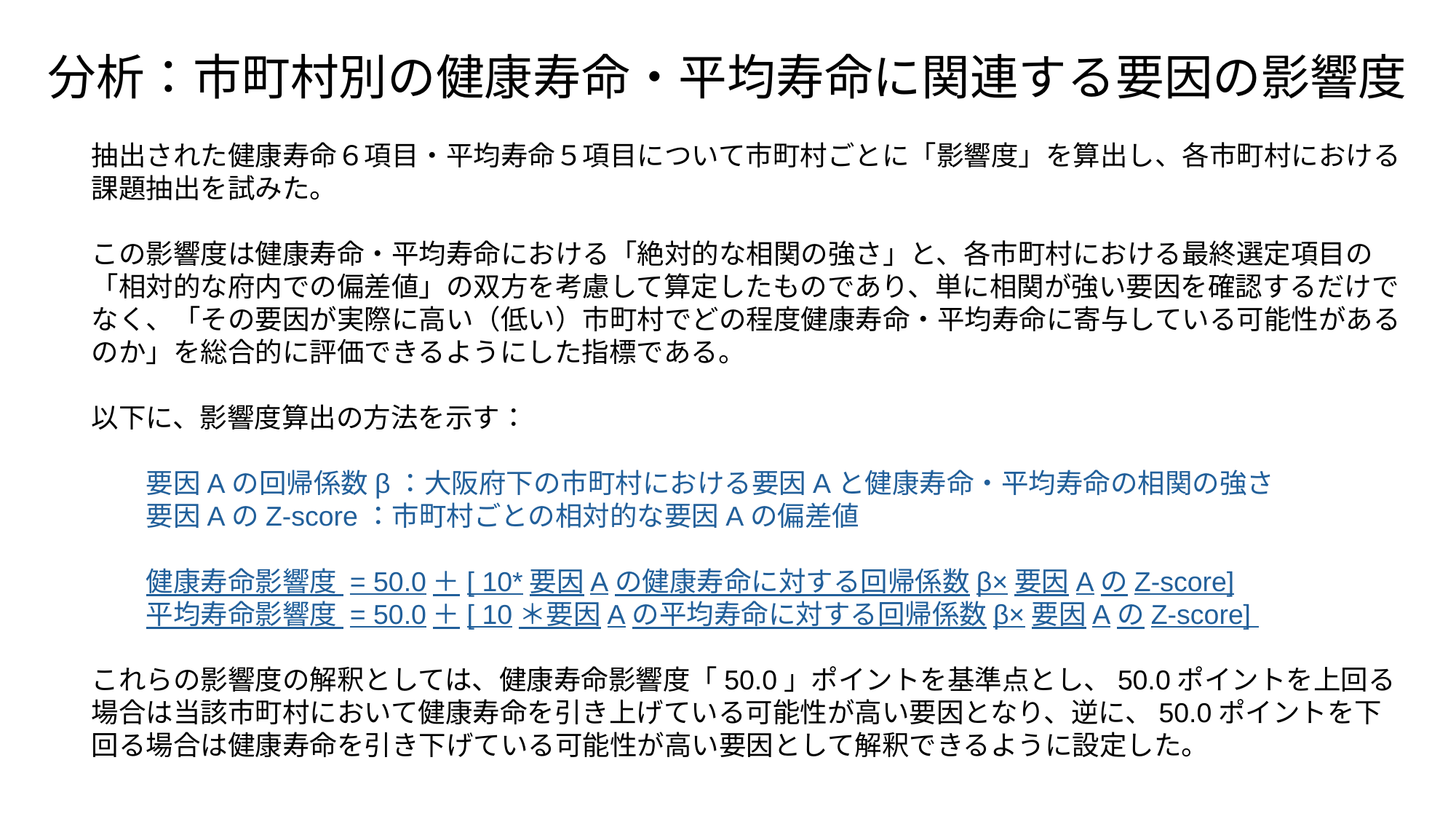

# 分析：市町村別の健康寿命・平均寿命に関連する要因の影響度
抽出された健康寿命６項目・平均寿命５項目について市町村ごとに「影響度」を算出し、各市町村における課題抽出を試みた。

この影響度は健康寿命・平均寿命における「絶対的な相関の強さ」と、各市町村における最終選定項目の「相対的な府内での偏差値」の双方を考慮して算定したものであり、単に相関が強い要因を確認するだけでなく、「その要因が実際に高い（低い）市町村でどの程度健康寿命・平均寿命に寄与している可能性があるのか」を総合的に評価できるようにした指標である。

以下に、影響度算出の方法を示す：

　　要因Aの回帰係数β：大阪府下の市町村における要因Aと健康寿命・平均寿命の相関の強さ
　　要因AのZ-score：市町村ごとの相対的な要因Aの偏差値

	　　健康寿命影響度 = 50.0＋[ 10*要因Aの健康寿命に対する回帰係数β×要因AのZ-score]
	　　平均寿命影響度 = 50.0＋[ 10＊要因Aの平均寿命に対する回帰係数β×要因AのZ-score]

これらの影響度の解釈としては、健康寿命影響度「50.0」ポイントを基準点とし、50.0ポイントを上回る場合は当該市町村において健康寿命を引き上げている可能性が高い要因となり、逆に、50.0ポイントを下回る場合は健康寿命を引き下げている可能性が高い要因として解釈できるように設定した。